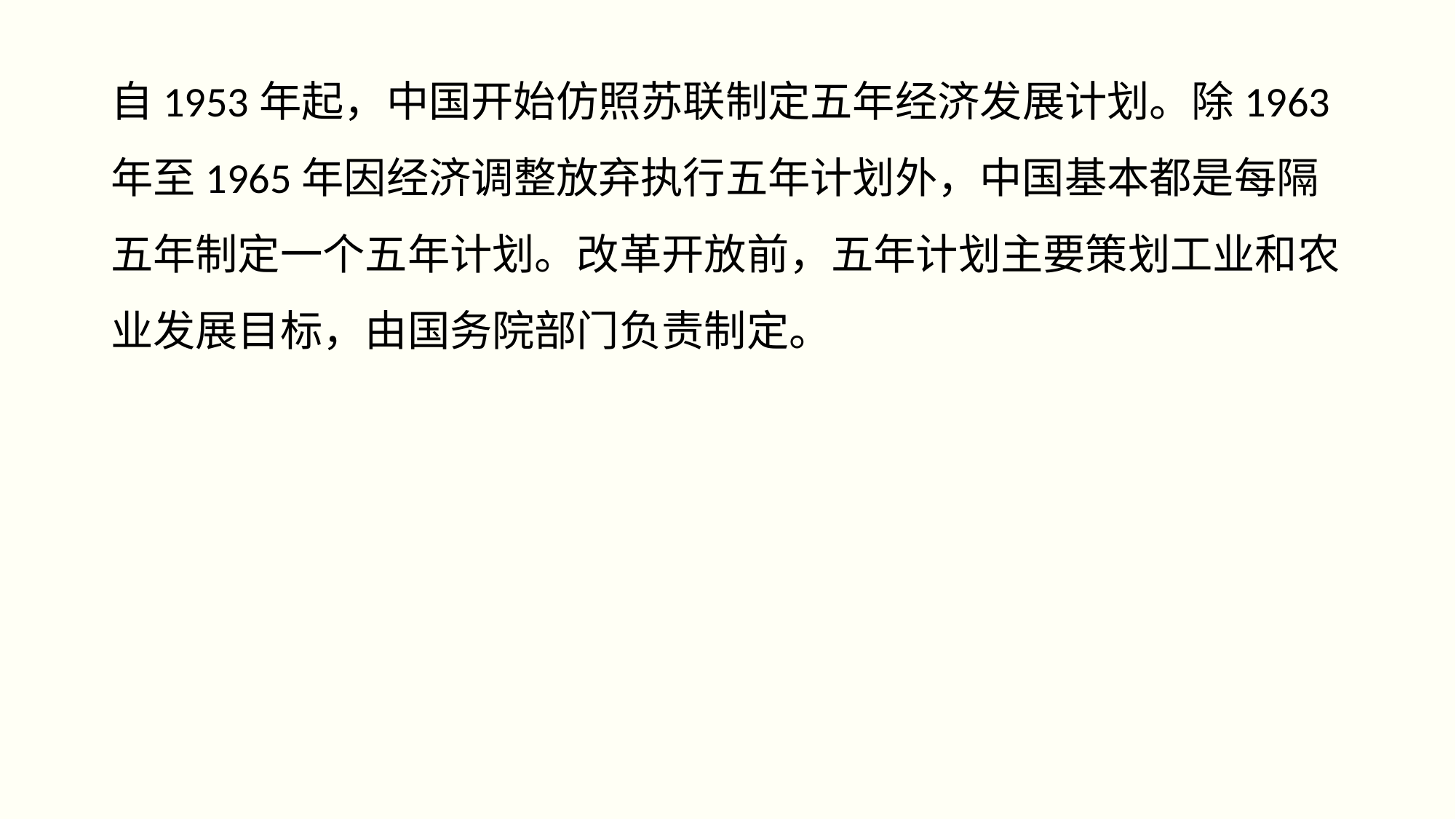

# 自1953年起，中国开始仿照苏联制定五年经济发展计划。除1963年至1965年因经济调整放弃执行五年计划外，中国基本都是每隔五年制定一个五年计划。改革开放前，五年计划主要策划工业和农业发展目标，由国务院部门负责制定。